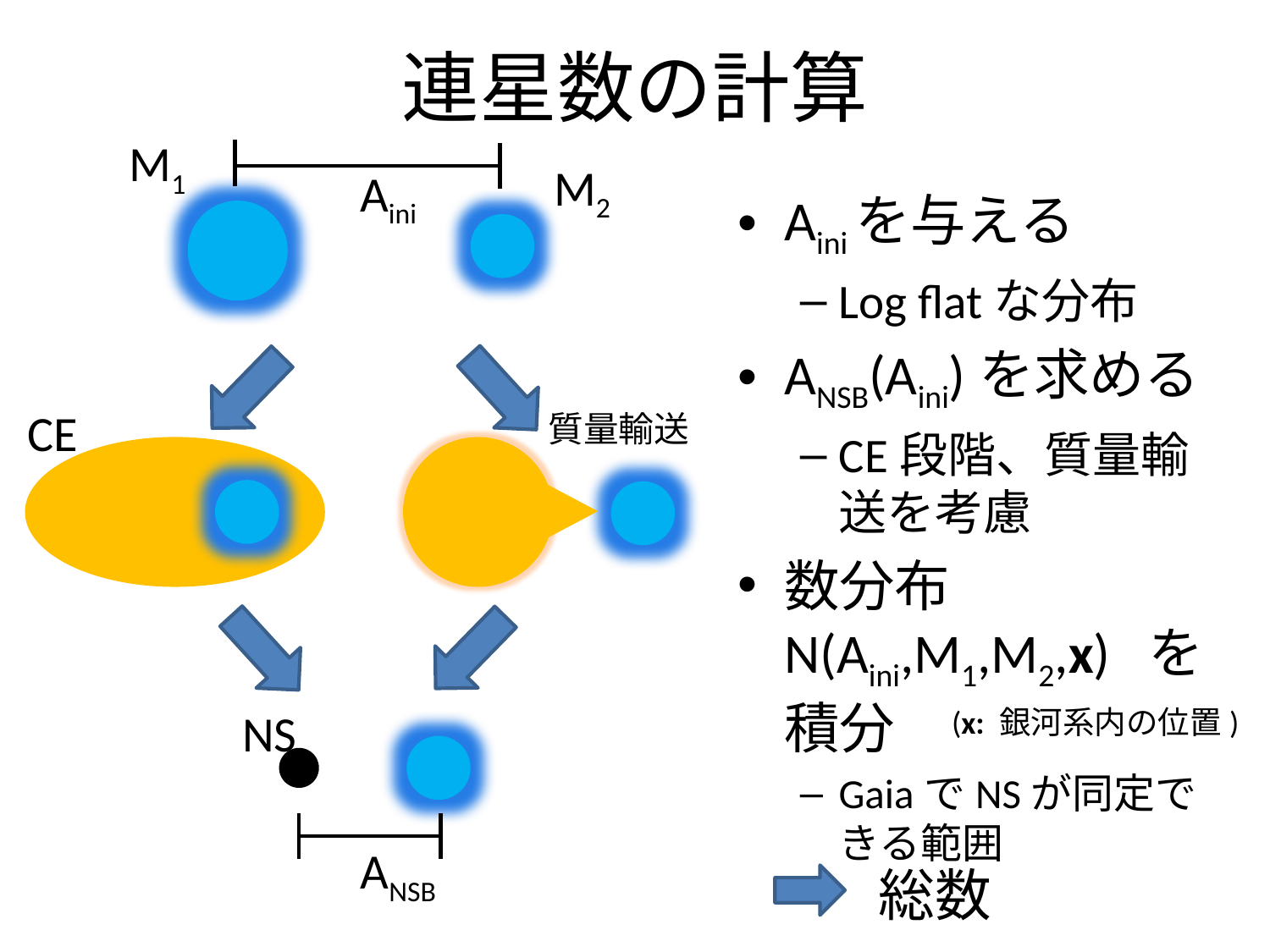

# 連星数の計算
M1
Aini

M2
Ainiを与える
Log flatな分布
ANSB(Aini)を求める
CE段階、質量輸送を考慮
数分布N(Aini,M1,M2,x)  を積分
GaiaでNSが同定できる範囲

CE
質量輸送

NS

ANSB
(x: 銀河系内の位置)
総数